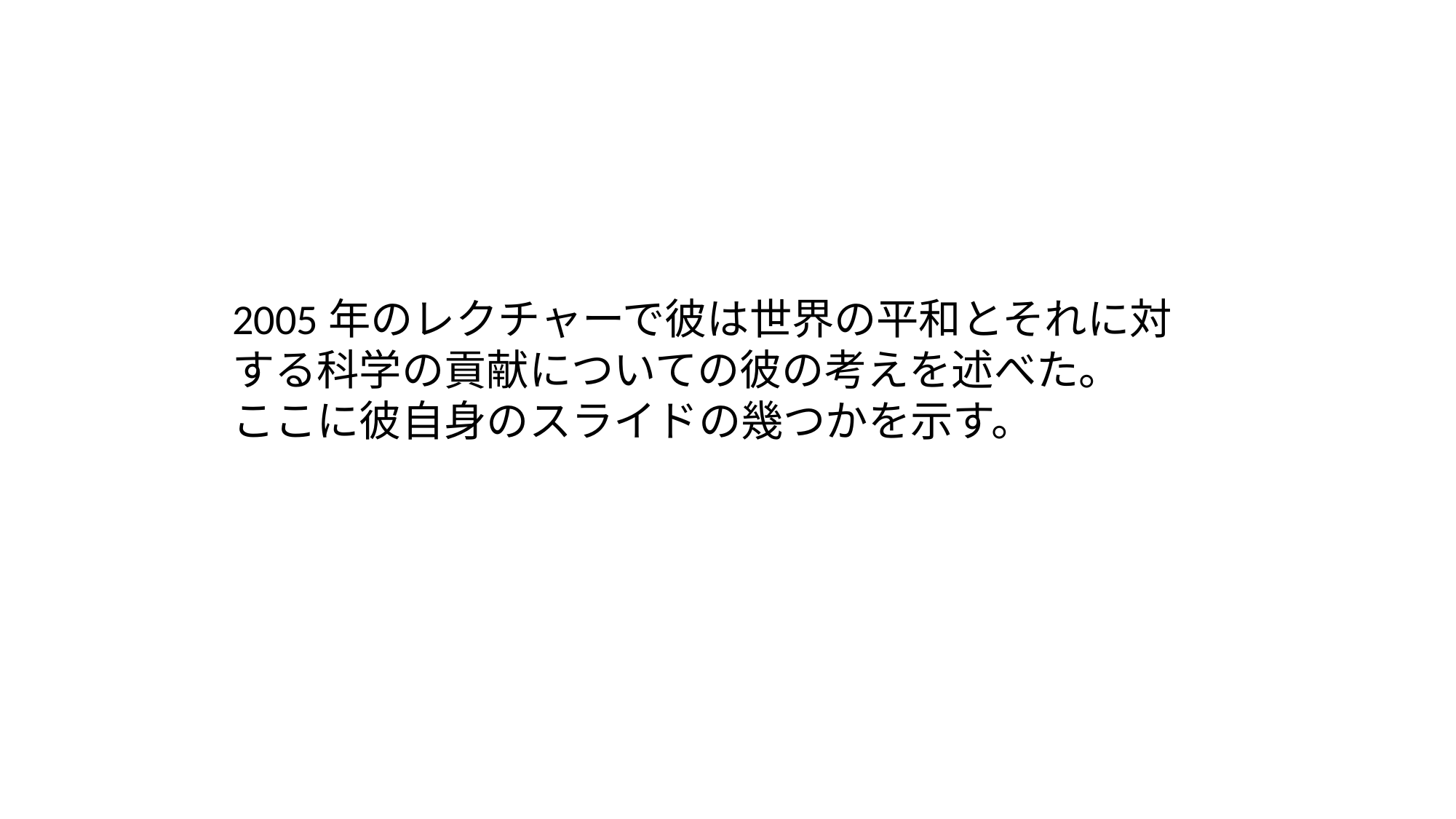

2005年のレクチャーで彼は世界の平和とそれに対する科学の貢献についての彼の考えを述べた。
ここに彼自身のスライドの幾つかを示す。